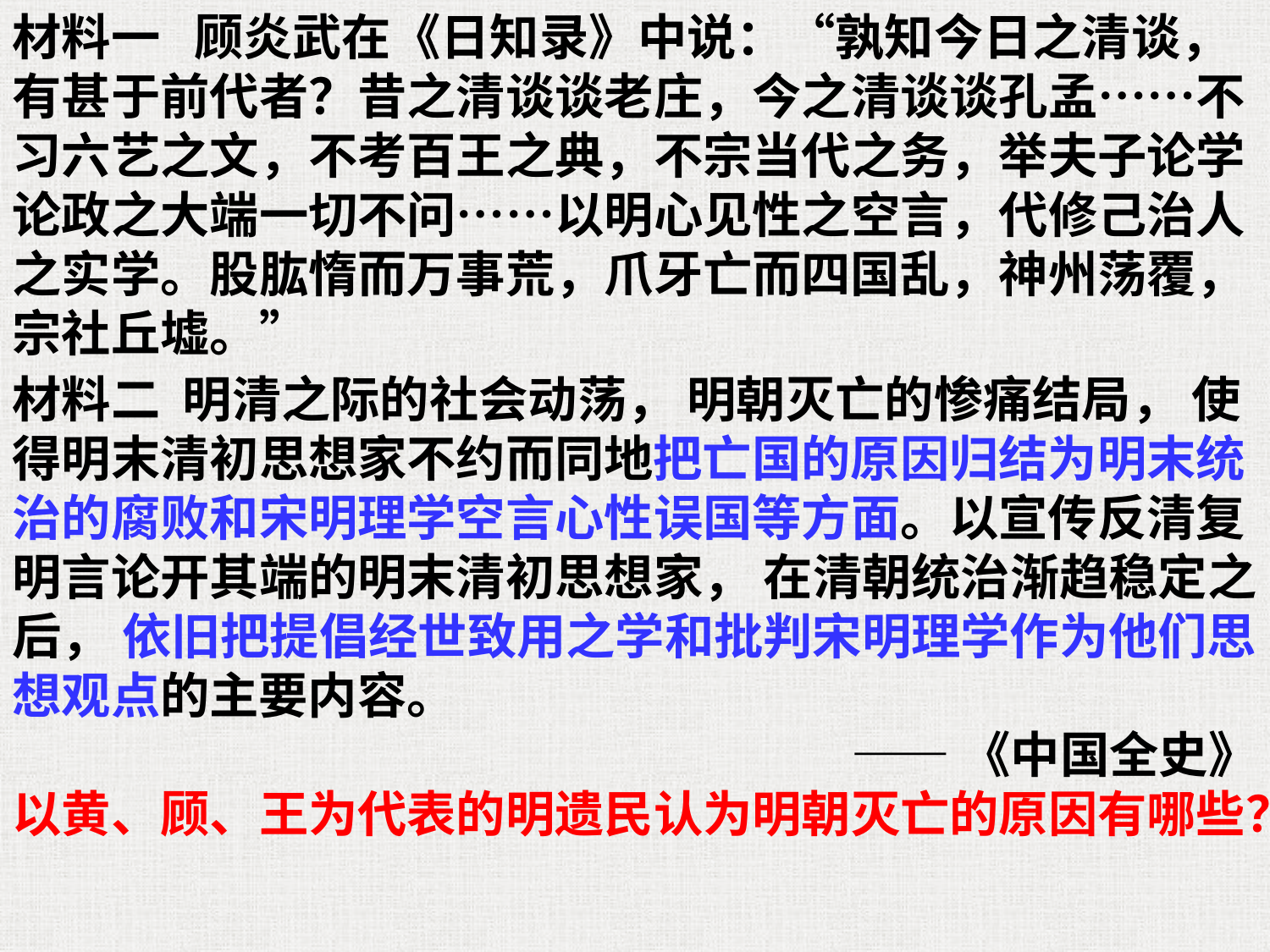

材料一   顾炎武在《日知录》中说：“孰知今日之清谈，有甚于前代者？昔之清谈谈老庄，今之清谈谈孔孟……不习六艺之文，不考百王之典，不宗当代之务，举夫子论学论政之大端一切不问……以明心见性之空言，代修己治人之实学。股肱惰而万事荒，爪牙亡而四国乱，神州荡覆，宗社丘墟。”
材料二  明清之际的社会动荡， 明朝灭亡的惨痛结局， 使得明末清初思想家不约而同地把亡国的原因归结为明末统治的腐败和宋明理学空言心性误国等方面。以宣传反清复明言论开其端的明末清初思想家， 在清朝统治渐趋稳定之后， 依旧把提倡经世致用之学和批判宋明理学作为他们思想观点的主要内容。
——《中国全史》
以黄、顾、王为代表的明遗民认为明朝灭亡的原因有哪些？